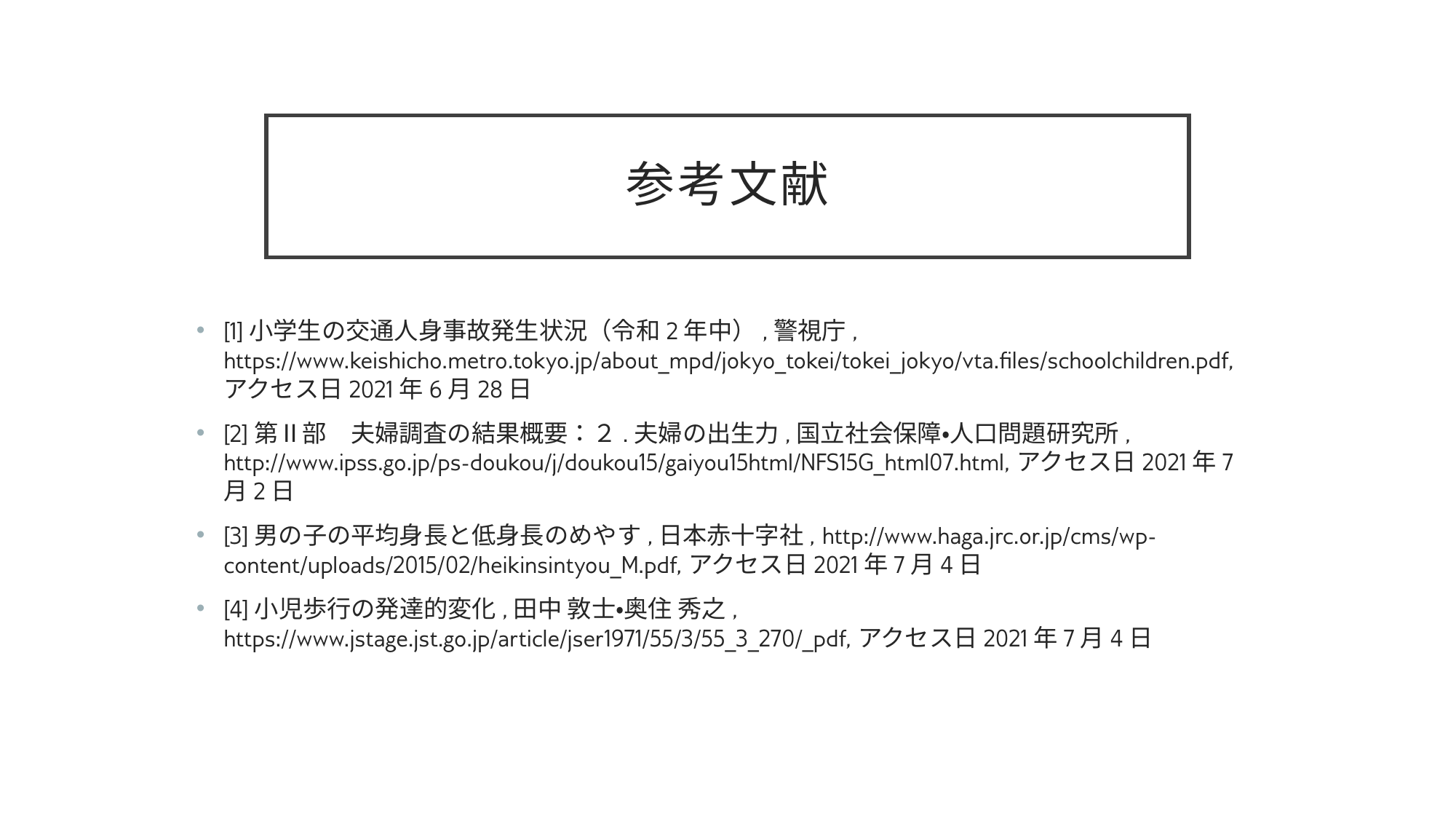

# 参考文献
[1]小学生の交通人身事故発生状況（令和2年中）,警視庁, https://www.keishicho.metro.tokyo.jp/about_mpd/jokyo_tokei/tokei_jokyo/vta.files/schoolchildren.pdf,アクセス日2021年6月28日
[2]第Ⅱ部　夫婦調査の結果概要：２.夫婦の出生力,国立社会保障・人口問題研究所, http://www.ipss.go.jp/ps-doukou/j/doukou15/gaiyou15html/NFS15G_html07.html,アクセス日2021年7月2日
[3]男の子の平均身長と低身長のめやす,日本赤十字社, http://www.haga.jrc.or.jp/cms/wp-content/uploads/2015/02/heikinsintyou_M.pdf,アクセス日2021年7月4日
[4]小児歩行の発達的変化,田中 敦士・奥住 秀之, https://www.jstage.jst.go.jp/article/jser1971/55/3/55_3_270/_pdf,アクセス日2021年7月4日